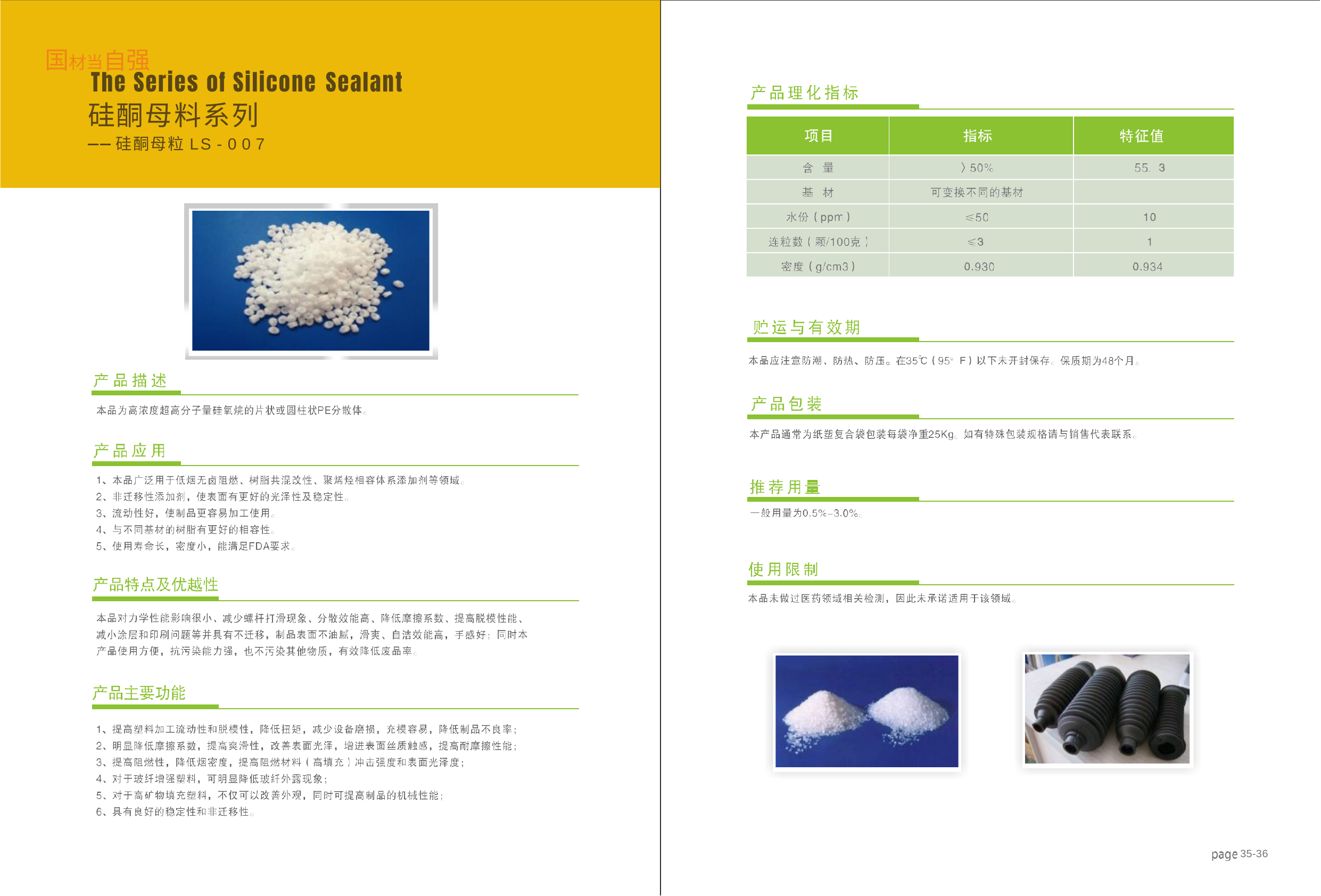

# 国材当自强
The Series of Silicone Sealant
硅酮母料系列
硅酮母粒LS-007

35-36